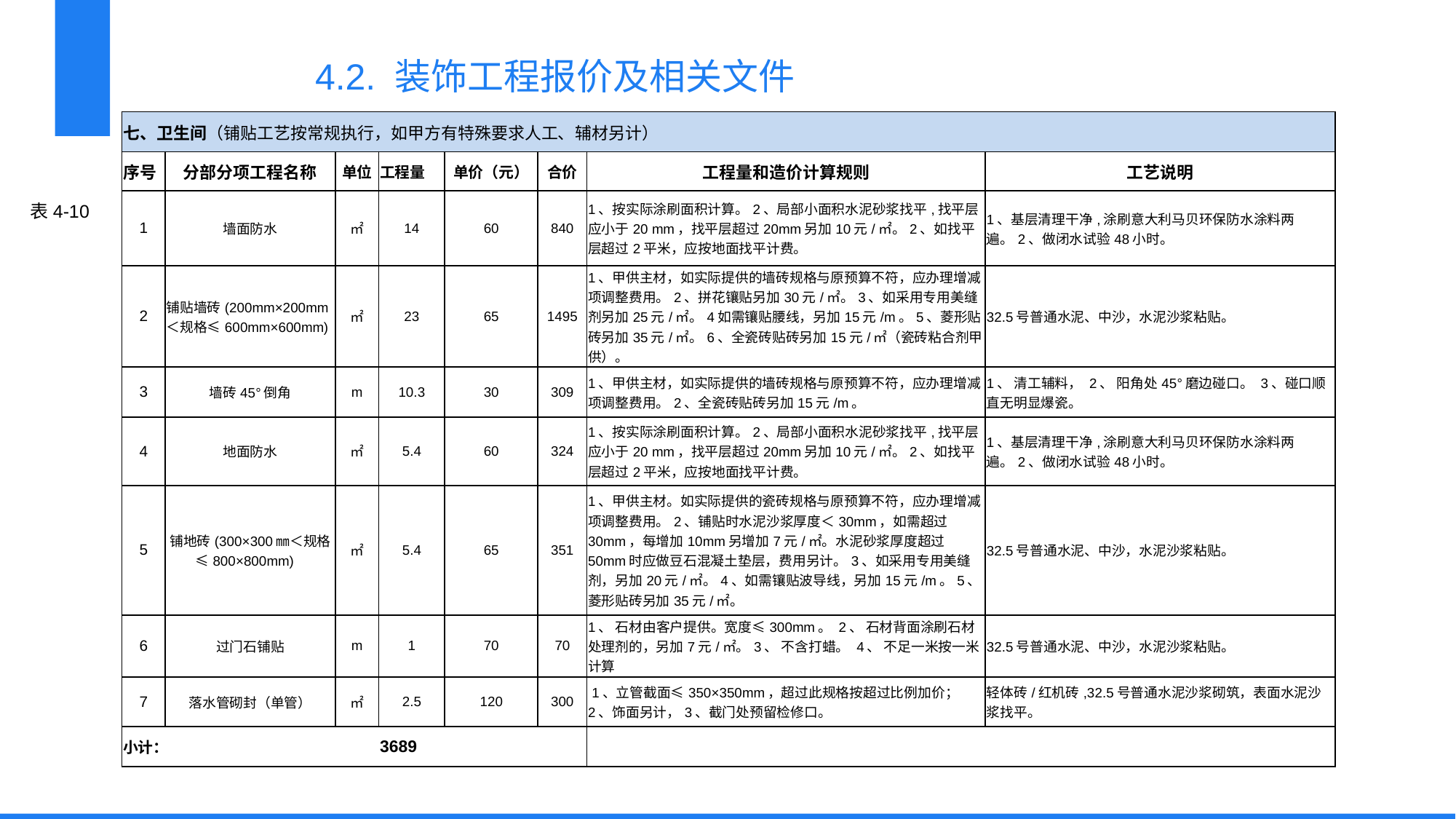

4.2. 装饰工程报价及相关文件
| 七、卫生间（铺贴工艺按常规执行，如甲方有特殊要求人工、辅材另计） |  |  |  |  |  |  |  |
| --- | --- | --- | --- | --- | --- | --- | --- |
| 序号 | 分部分项工程名称 | 单位 | 工程量 | 单价（元） | 合价 | 工程量和造价计算规则 | 工艺说明 |
| 1 | 墙面防水 | ㎡ | 14 | 60 | 840 | 1、按实际涂刷面积计算。2、局部小面积水泥砂浆找平,找平层应小于20 mm，找平层超过20mm另加10元/㎡。2、如找平层超过2平米，应按地面找平计费。 | 1、基层清理干净,涂刷意大利马贝环保防水涂料两遍。2、做闭水试验48小时。 |
| 2 | 铺贴墙砖(200mm×200mm＜规格≤600mm×600mm) | ㎡ | 23 | 65 | 1495 | 1、甲供主材，如实际提供的墙砖规格与原预算不符，应办理增减项调整费用。2、拼花镶贴另加30元/㎡。3、如采用专用美缝剂另加25元/㎡。4如需镶贴腰线，另加15元/m。5、菱形贴砖另加35元/㎡。6、全瓷砖贴砖另加15元/㎡（瓷砖粘合剂甲供）。 | 32.5号普通水泥、中沙，水泥沙浆粘贴。 |
| 3 | 墙砖45°倒角 | m | 10.3 | 30 | 309 | 1、甲供主材，如实际提供的墙砖规格与原预算不符，应办理增减项调整费用。2、全瓷砖贴砖另加15元/m。 | 1、 清工辅料， 2、 阳角处45°磨边碰口。 3、碰口顺直无明显爆瓷。 |
| 4 | 地面防水 | ㎡ | 5.4 | 60 | 324 | 1、按实际涂刷面积计算。2、局部小面积水泥砂浆找平,找平层应小于20 mm，找平层超过20mm另加10元/㎡。2、如找平层超过2平米，应按地面找平计费。 | 1、基层清理干净,涂刷意大利马贝环保防水涂料两遍。2、做闭水试验48小时。 |
| 5 | 铺地砖(300×300㎜＜规格≤800×800mm) | ㎡ | 5.4 | 65 | 351 | 1、甲供主材。如实际提供的瓷砖规格与原预算不符，应办理增减项调整费用。2、铺贴时水泥沙浆厚度＜30mm，如需超过30mm，每增加10mm另增加7元/㎡。水泥砂浆厚度超过50mm时应做豆石混凝土垫层，费用另计。3、如采用专用美缝剂，另加20元/㎡。4、如需镶贴波导线，另加15元/m。5、菱形贴砖另加35元/㎡。 | 32.5号普通水泥、中沙，水泥沙浆粘贴。 |
| 6 | 过门石铺贴 | m | 1 | 70 | 70 | 1、 石材由客户提供。宽度≤300mm。 2、 石材背面涂刷石材处理剂的，另加7元/㎡。3、 不含打蜡。 4、 不足一米按一米计算 | 32.5号普通水泥、中沙，水泥沙浆粘贴。 |
| 7 | 落水管砌封（单管） | ㎡ | 2.5 | 120 | 300 | 1、立管截面≤350×350mm，超过此规格按超过比例加价；2、饰面另计，3、截门处预留检修口。 | 轻体砖/红机砖,32.5号普通水泥沙浆砌筑，表面水泥沙浆找平。 |
| 小计： |  |  | 3689 |  |  |  |  |
表4-10